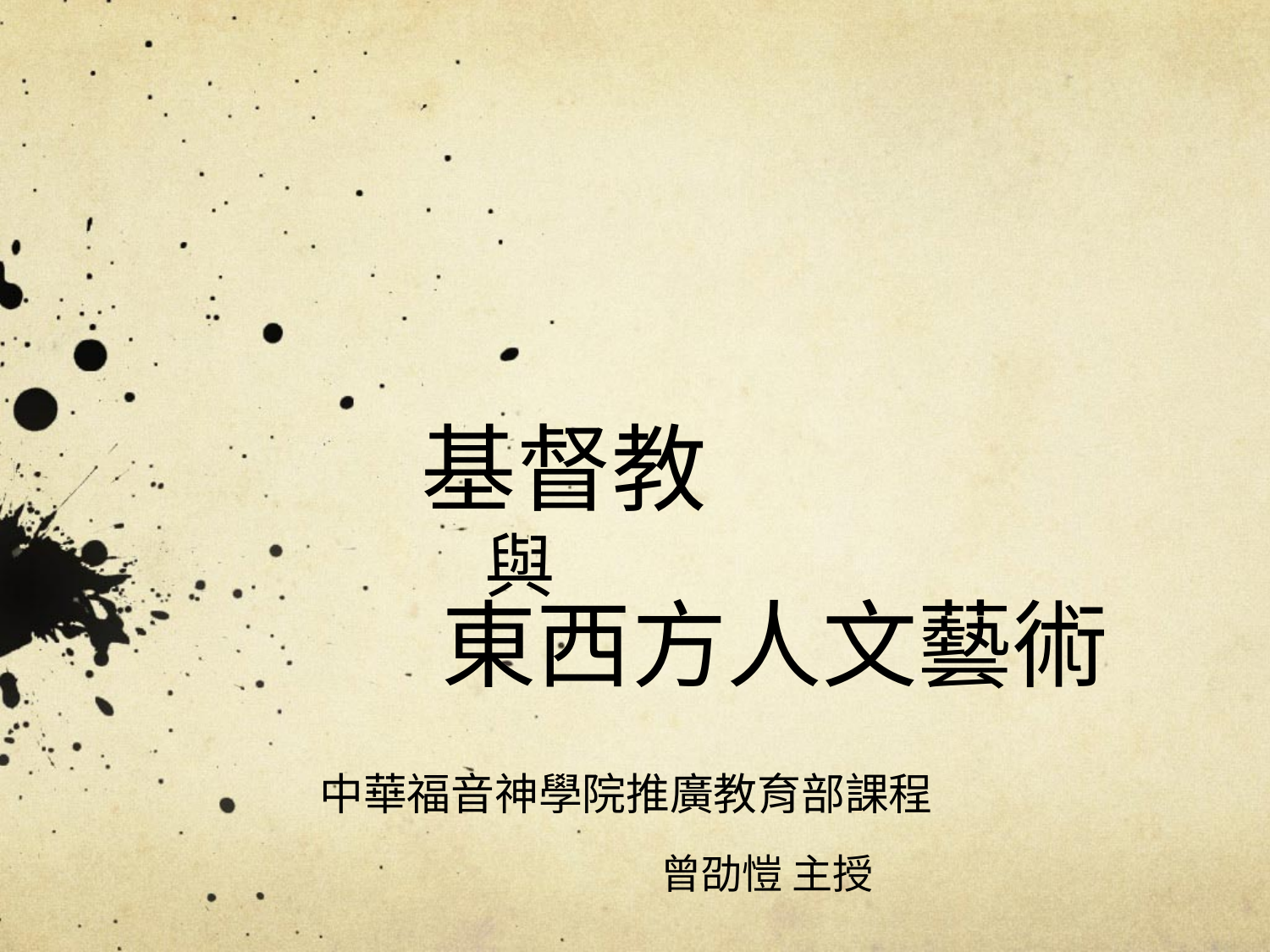

# 基督教 與 東西方人文藝術
中華福音神學院推廣教育部課程
                                   曾劭愷 主授